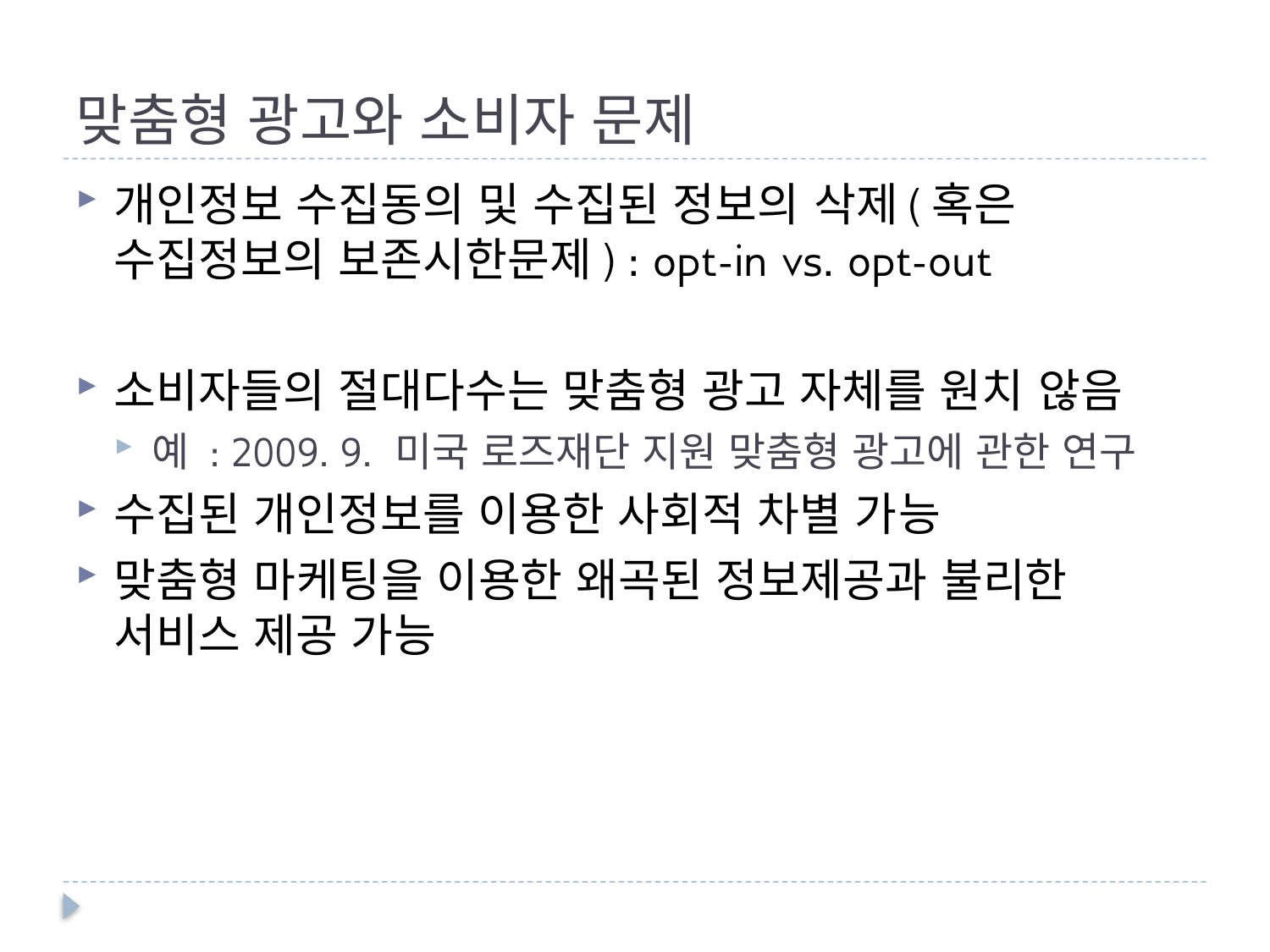

# 맞춤형 광고와 소비자 문제
개인정보 수집동의 및 수집된 정보의 삭제(혹은 수집정보의 보존시한문제) : opt-in vs. opt-out

소비자들의 절대다수는 맞춤형 광고 자체를 원치 않음
예 : 2009. 9. 미국 로즈재단 지원 맞춤형 광고에 관한 연구
수집된 개인정보를 이용한 사회적 차별 가능
맞춤형 마케팅을 이용한 왜곡된 정보제공과 불리한 서비스 제공 가능